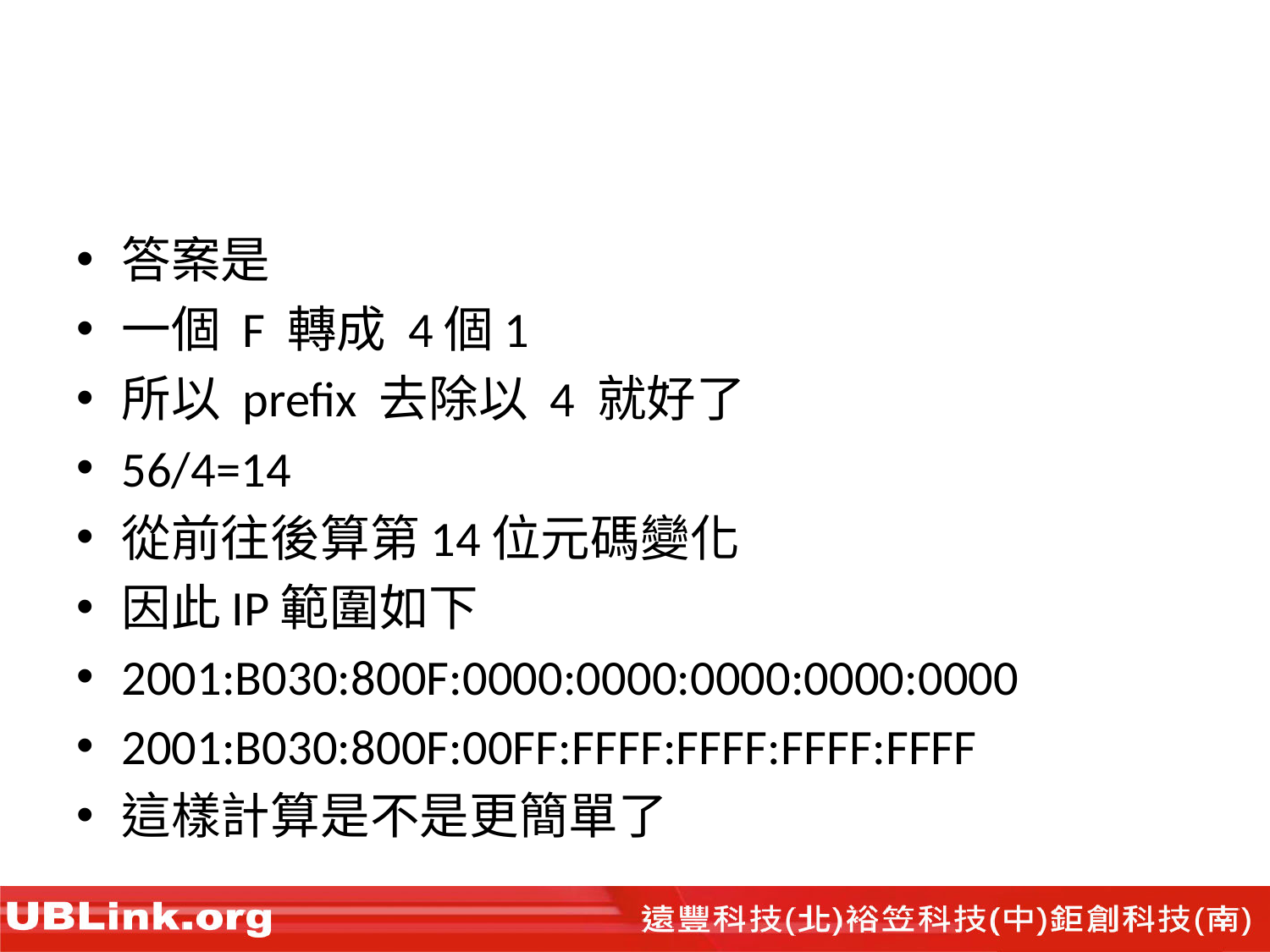

#
答案是
一個 F 轉成 4個1
所以 prefix 去除以 4 就好了
56/4=14
從前往後算第14位元碼變化
因此IP範圍如下
2001:B030:800F:0000:0000:0000:0000:0000
2001:B030:800F:00FF:FFFF:FFFF:FFFF:FFFF
這樣計算是不是更簡單了